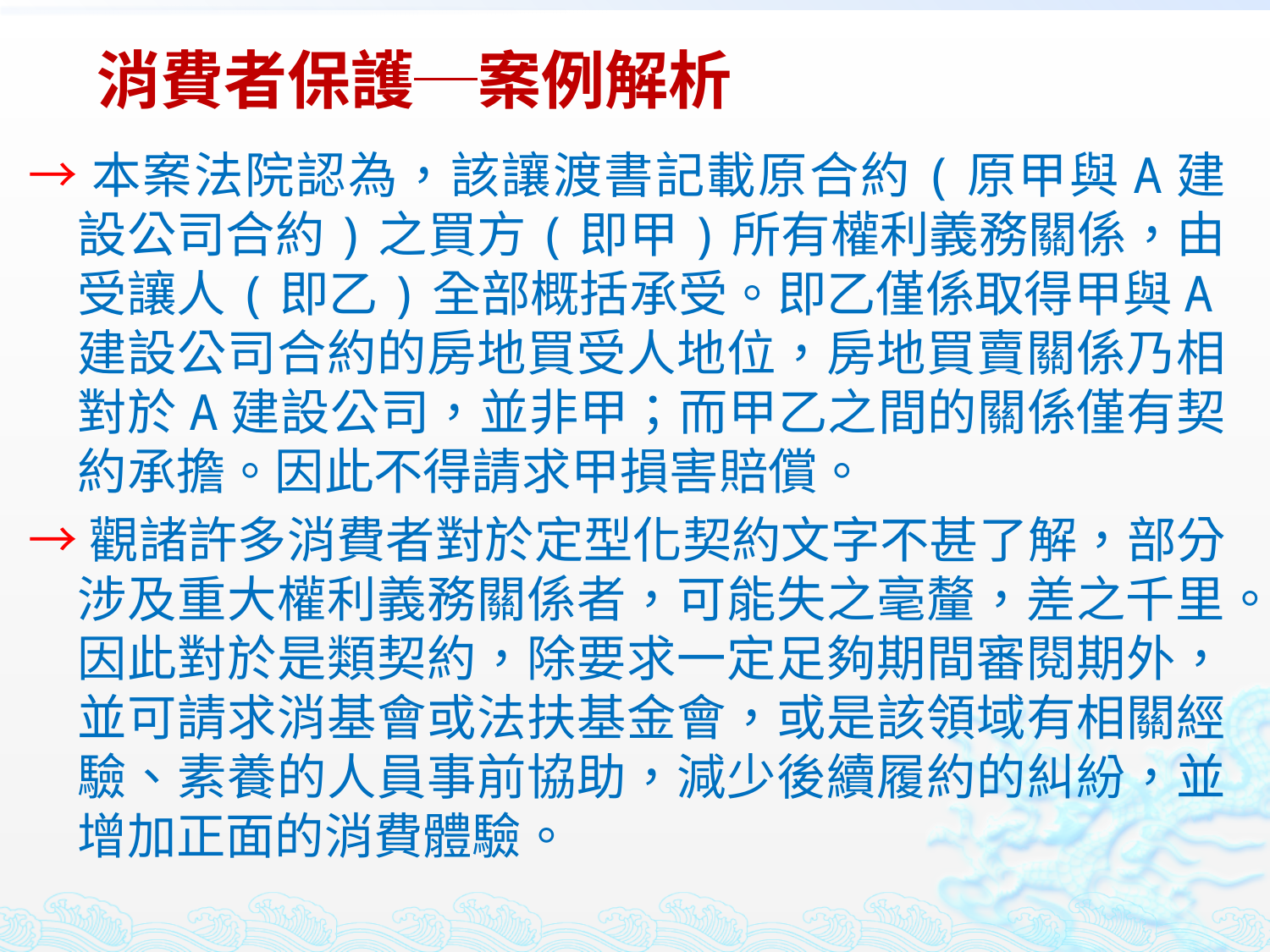

# 消費者保護─案例解析
→本案法院認為，該讓渡書記載原合約(原甲與A建設公司合約)之買方(即甲)所有權利義務關係，由受讓人(即乙)全部概括承受。即乙僅係取得甲與A建設公司合約的房地買受人地位，房地買賣關係乃相對於A建設公司，並非甲；而甲乙之間的關係僅有契約承擔。因此不得請求甲損害賠償。
→觀諸許多消費者對於定型化契約文字不甚了解，部分涉及重大權利義務關係者，可能失之毫釐，差之千里。因此對於是類契約，除要求一定足夠期間審閱期外，並可請求消基會或法扶基金會，或是該領域有相關經驗、素養的人員事前協助，減少後續履約的糾紛，並增加正面的消費體驗。